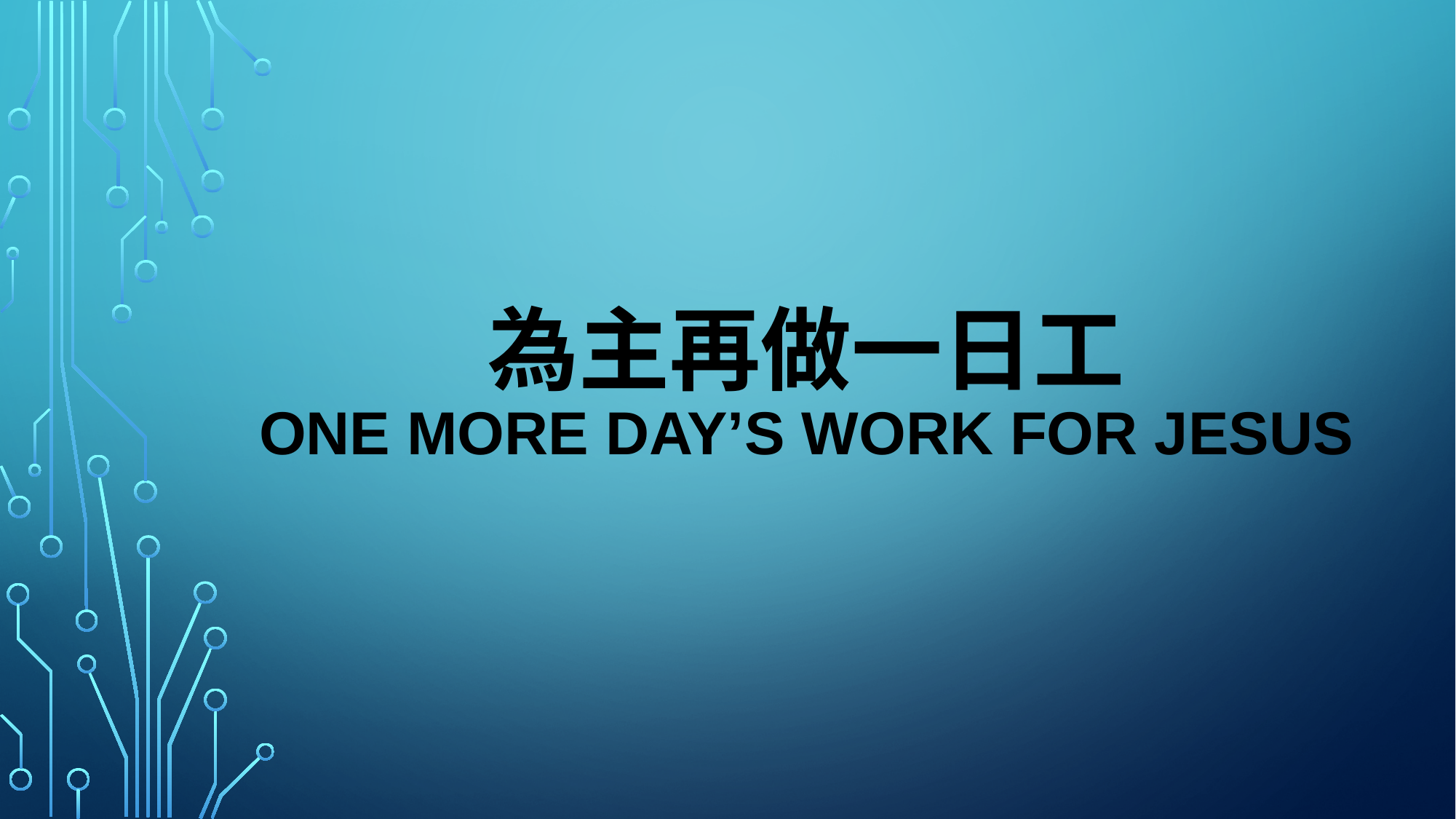

# 為主再做一日工 one more day’s work for jesus